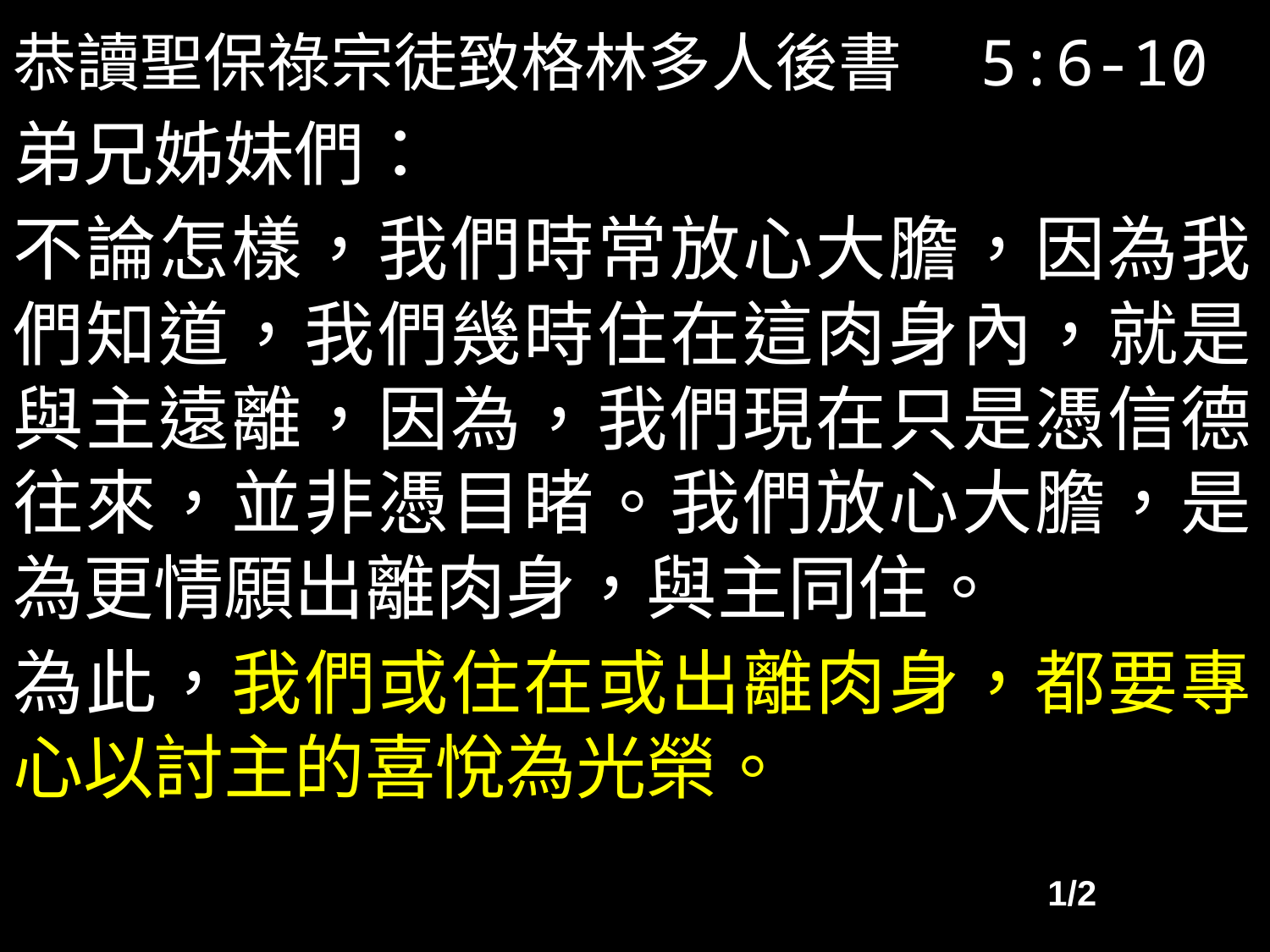

恭讀聖保祿宗徒致格林多人後書　5:6-10
弟兄姊妹們：
不論怎樣，我們時常放心大膽，因為我們知道，我們幾時住在這肉身內，就是與主遠離，因為，我們現在只是憑信德往來，並非憑目睹。我們放心大膽，是為更情願出離肉身，與主同住。
為此，我們或住在或出離肉身，都要專心以討主的喜悅為光榮。
1/2